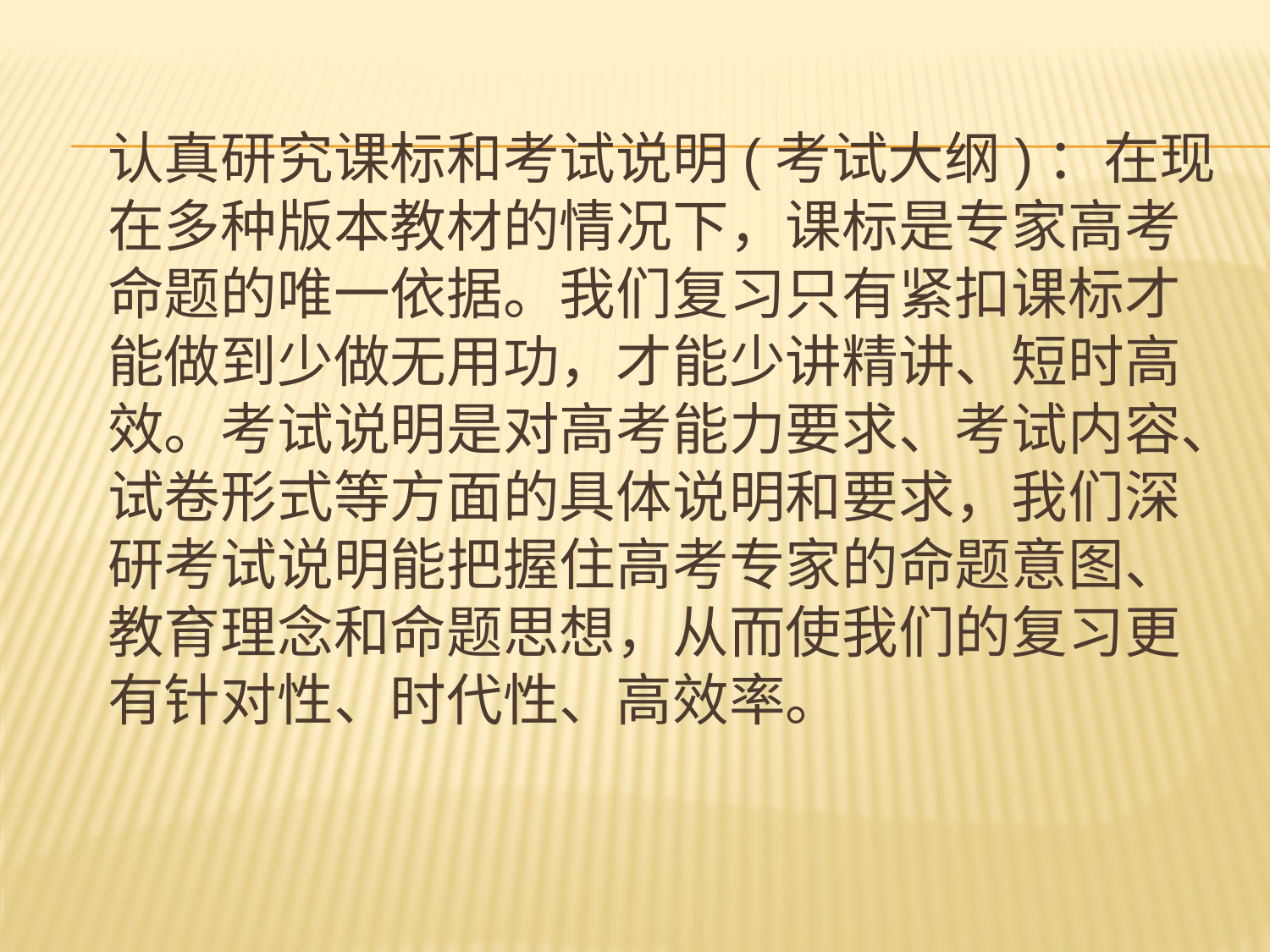

认真研究课标和考试说明(考试大纲)：在现在多种版本教材的情况下，课标是专家高考命题的唯一依据。我们复习只有紧扣课标才能做到少做无用功，才能少讲精讲、短时高效。考试说明是对高考能力要求、考试内容、试卷形式等方面的具体说明和要求，我们深研考试说明能把握住高考专家的命题意图、教育理念和命题思想，从而使我们的复习更有针对性、时代性、高效率。